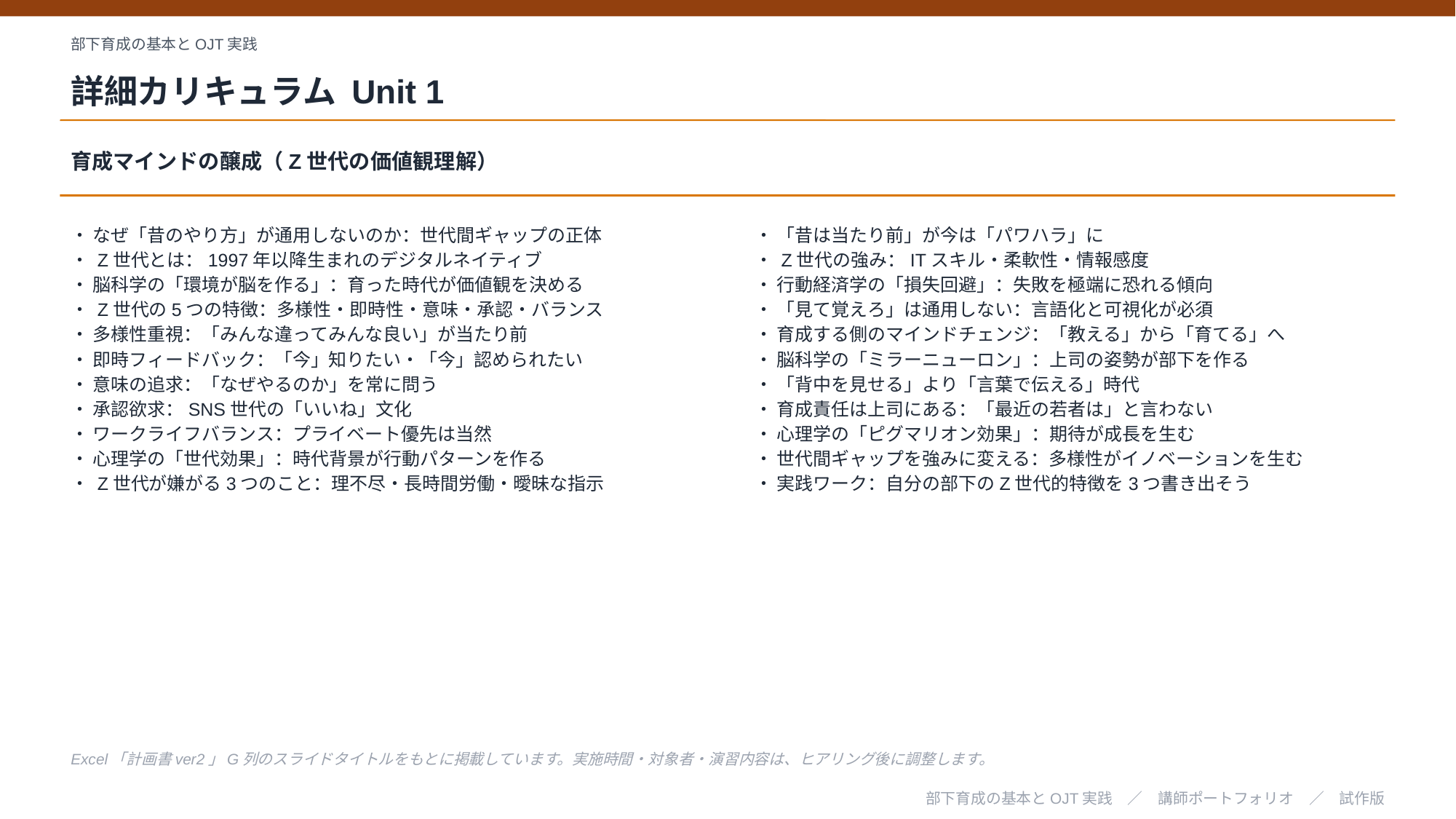

部下育成の基本とOJT実践
詳細カリキュラム Unit 1

育成マインドの醸成（Z世代の価値観理解）

・ なぜ「昔のやり方」が通用しないのか：世代間ギャップの正体
・ Z世代とは：1997年以降生まれのデジタルネイティブ
・ 脳科学の「環境が脳を作る」：育った時代が価値観を決める
・ Z世代の5つの特徴：多様性・即時性・意味・承認・バランス
・ 多様性重視：「みんな違ってみんな良い」が当たり前
・ 即時フィードバック：「今」知りたい・「今」認められたい
・ 意味の追求：「なぜやるのか」を常に問う
・ 承認欲求：SNS世代の「いいね」文化
・ ワークライフバランス：プライベート優先は当然
・ 心理学の「世代効果」：時代背景が行動パターンを作る
・ Z世代が嫌がる3つのこと：理不尽・長時間労働・曖昧な指示
・ 「昔は当たり前」が今は「パワハラ」に
・ Z世代の強み：ITスキル・柔軟性・情報感度
・ 行動経済学の「損失回避」：失敗を極端に恐れる傾向
・ 「見て覚えろ」は通用しない：言語化と可視化が必須
・ 育成する側のマインドチェンジ：「教える」から「育てる」へ
・ 脳科学の「ミラーニューロン」：上司の姿勢が部下を作る
・ 「背中を見せる」より「言葉で伝える」時代
・ 育成責任は上司にある：「最近の若者は」と言わない
・ 心理学の「ピグマリオン効果」：期待が成長を生む
・ 世代間ギャップを強みに変える：多様性がイノベーションを生む
・ 実践ワーク：自分の部下のZ世代的特徴を3つ書き出そう
Excel「計画書ver2」G列のスライドタイトルをもとに掲載しています。実施時間・対象者・演習内容は、ヒアリング後に調整します。
部下育成の基本とOJT実践　／　講師ポートフォリオ　／　試作版